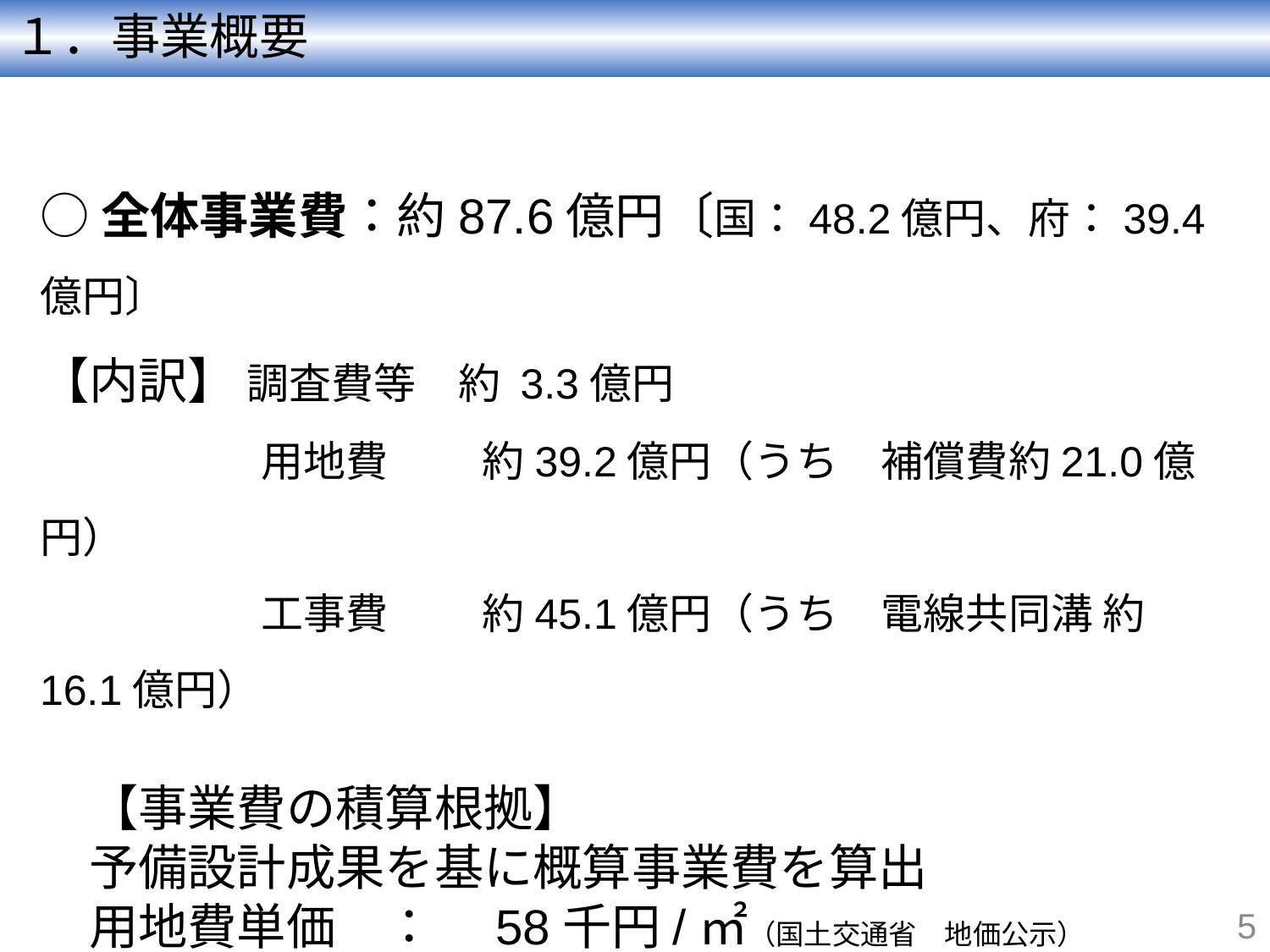

１．事業概要
○全体事業費：約87.6億円〔国：48.2億円、府：39.4億円〕
【内訳】 調査費等　約 3.3億円
　　　　　 用地費　　 約39.2億円（うち　補償費約21.0億円）
　　　　　 工事費　　 約45.1億円（うち　電線共同溝 約16.1億円）

　【事業費の積算根拠】
　予備設計成果を基に概算事業費を算出
　用地費単価　：　58千円/㎡（国土交通省　地価公示）
　補償費単価　：　戸建住宅31,000千円/戸
　　　　　　　　　　　大型物件120,000千円/戸（他事業の実績）
5